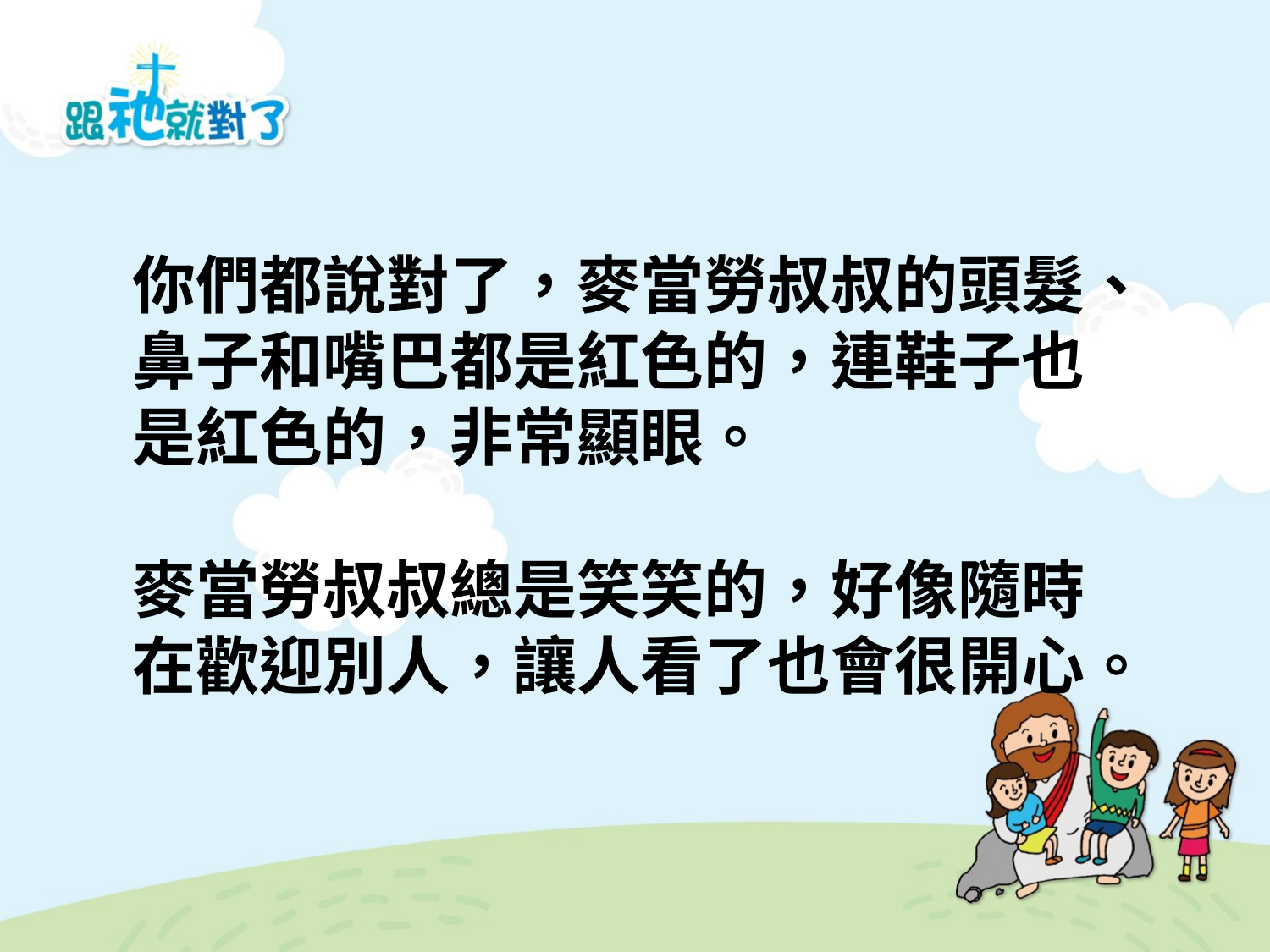

你們都說對了，麥當勞叔叔的頭髮、鼻子和嘴巴都是紅色的，連鞋子也是紅色的，非常顯眼。

麥當勞叔叔總是笑笑的，好像隨時在歡迎別人，讓人看了也會很開心。